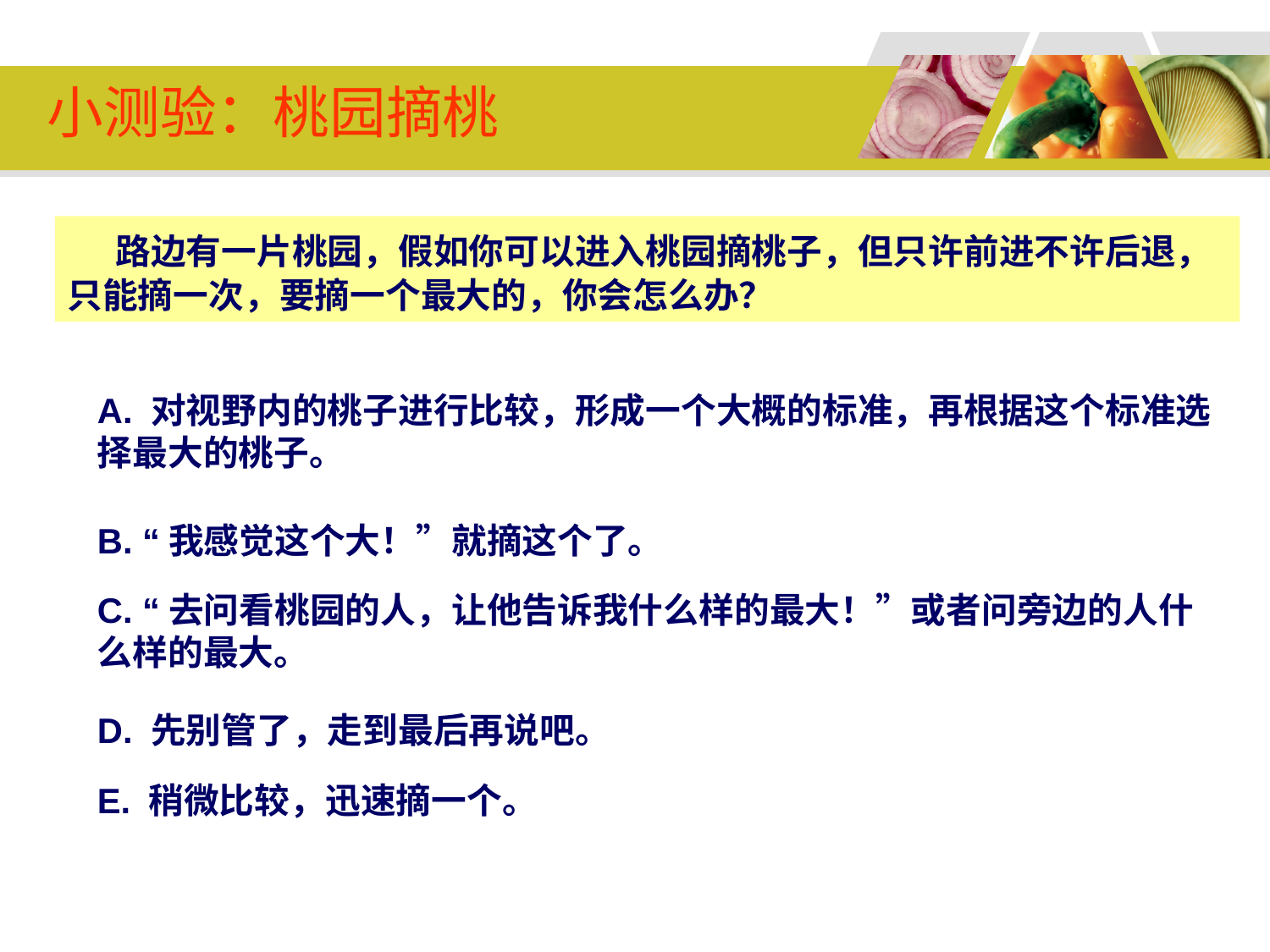

# 小测验：桃园摘桃
    路边有一片桃园，假如你可以进入桃园摘桃子，但只许前进不许后退，只能摘一次，要摘一个最大的，你会怎么办？

A. 对视野内的桃子进行比较，形成一个大概的标准，再根据这个标准选择最大的桃子。
B. “我感觉这个大！”就摘这个了。
C. “去问看桃园的人，让他告诉我什么样的最大！”或者问旁边的人什么样的最大。
D. 先别管了，走到最后再说吧。
E. 稍微比较，迅速摘一个。